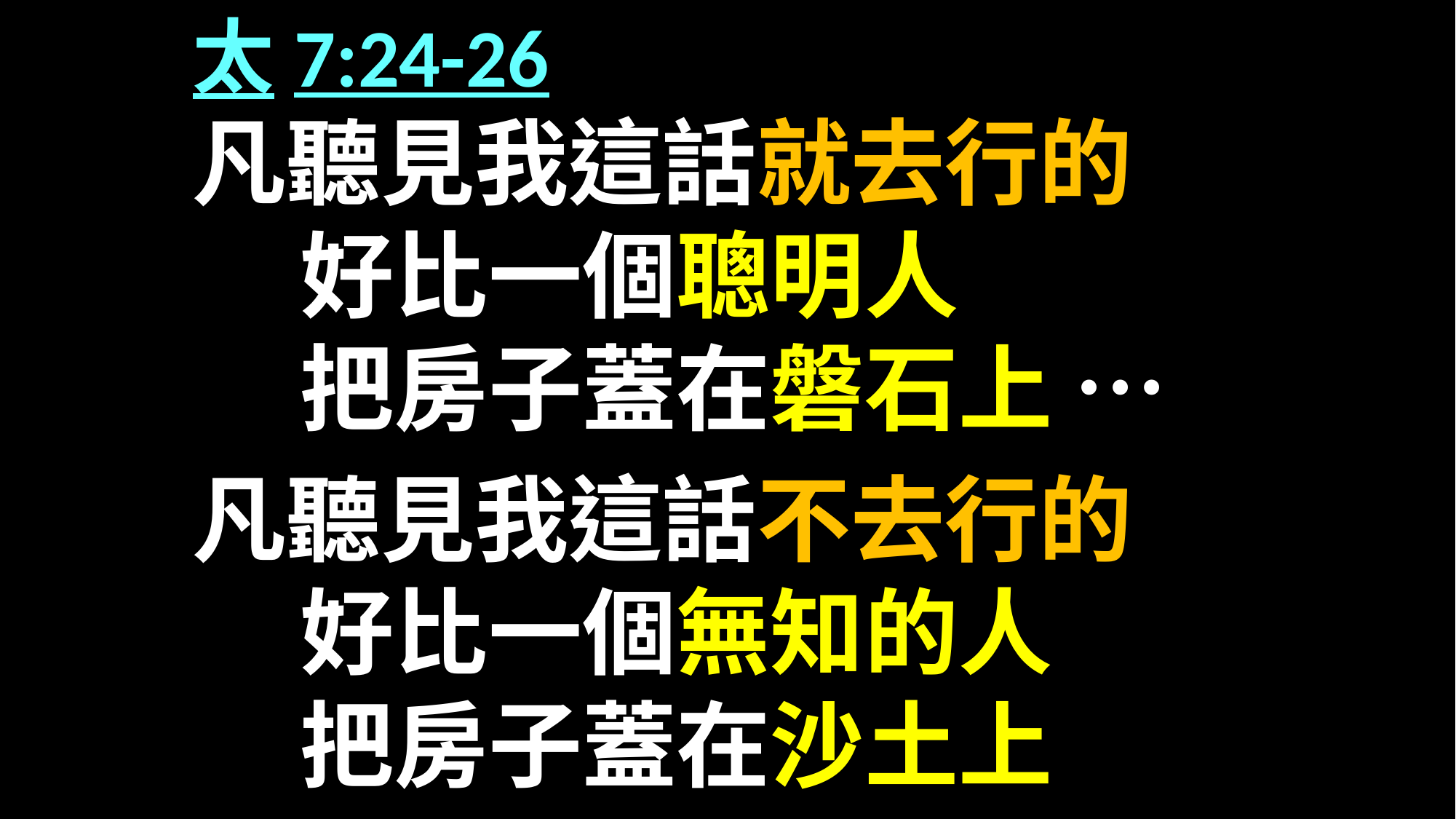

太7:24-26
凡聽見我這話就去行的
    好比一個聰明人
    把房子蓋在磐石上 …
凡聽見我這話不去行的
    好比一個無知的人
    把房子蓋在沙土上